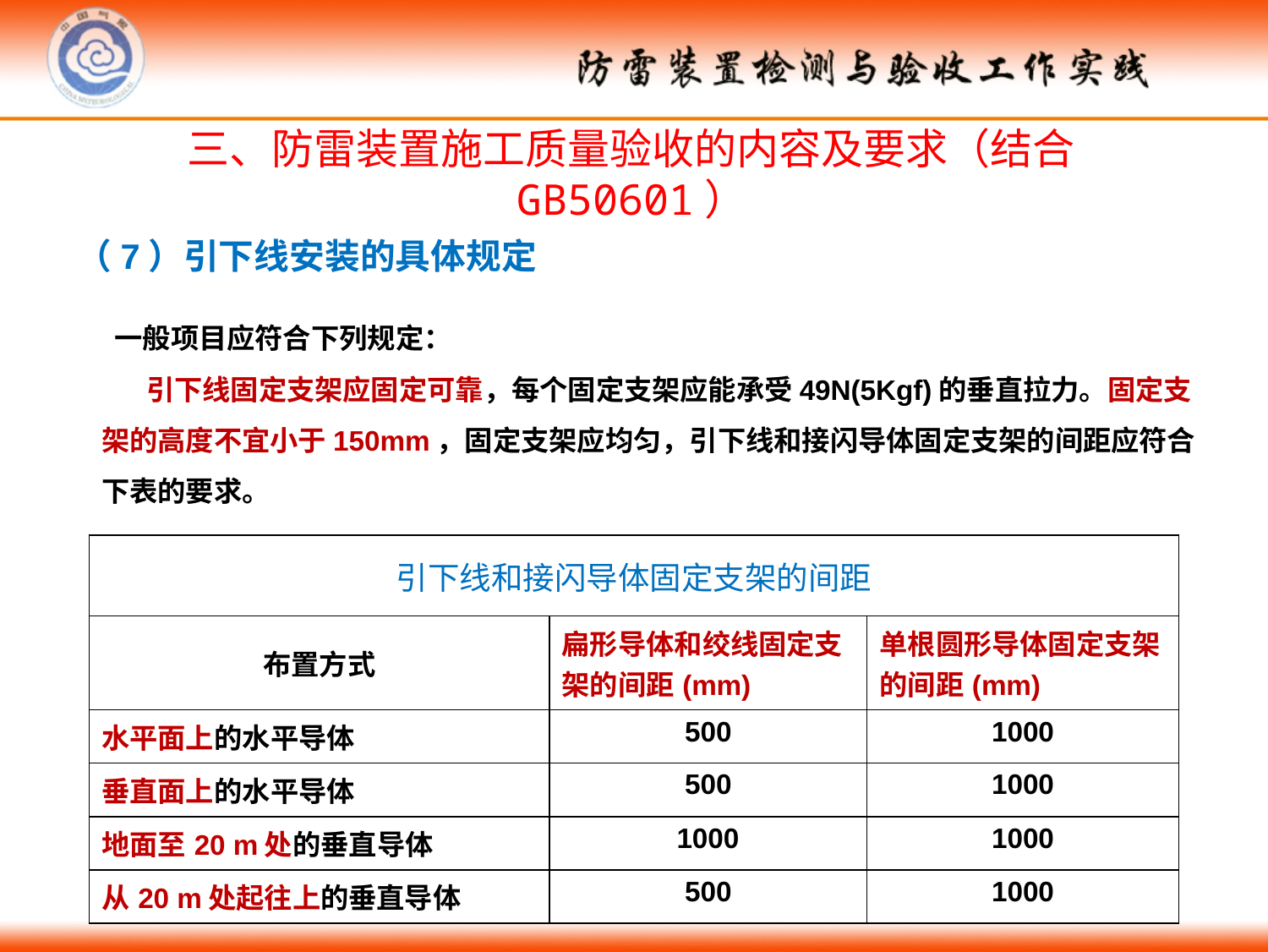

三、防雷装置施工质量验收的内容及要求（结合GB50601）
（7）引下线安装的具体规定
 一般项目应符合下列规定：
      引下线固定支架应固定可靠，每个固定支架应能承受49N(5Kgf)的垂直拉力。固定支架的高度不宜小于150mm，固定支架应均匀，引下线和接闪导体固定支架的间距应符合下表的要求。
| 引下线和接闪导体固定支架的间距 |  |  |
| --- | --- | --- |
| 布置方式 | 扁形导体和绞线固定支架的间距(mm) | 单根圆形导体固定支架的间距(mm) |
| 水平面上的水平导体 | 500 | 1000 |
| 垂直面上的水平导体 | 500 | 1000 |
| 地面至20 m处的垂直导体 | 1000 | 1000 |
| 从20 m处起往上的垂直导体 | 500 | 1000 |